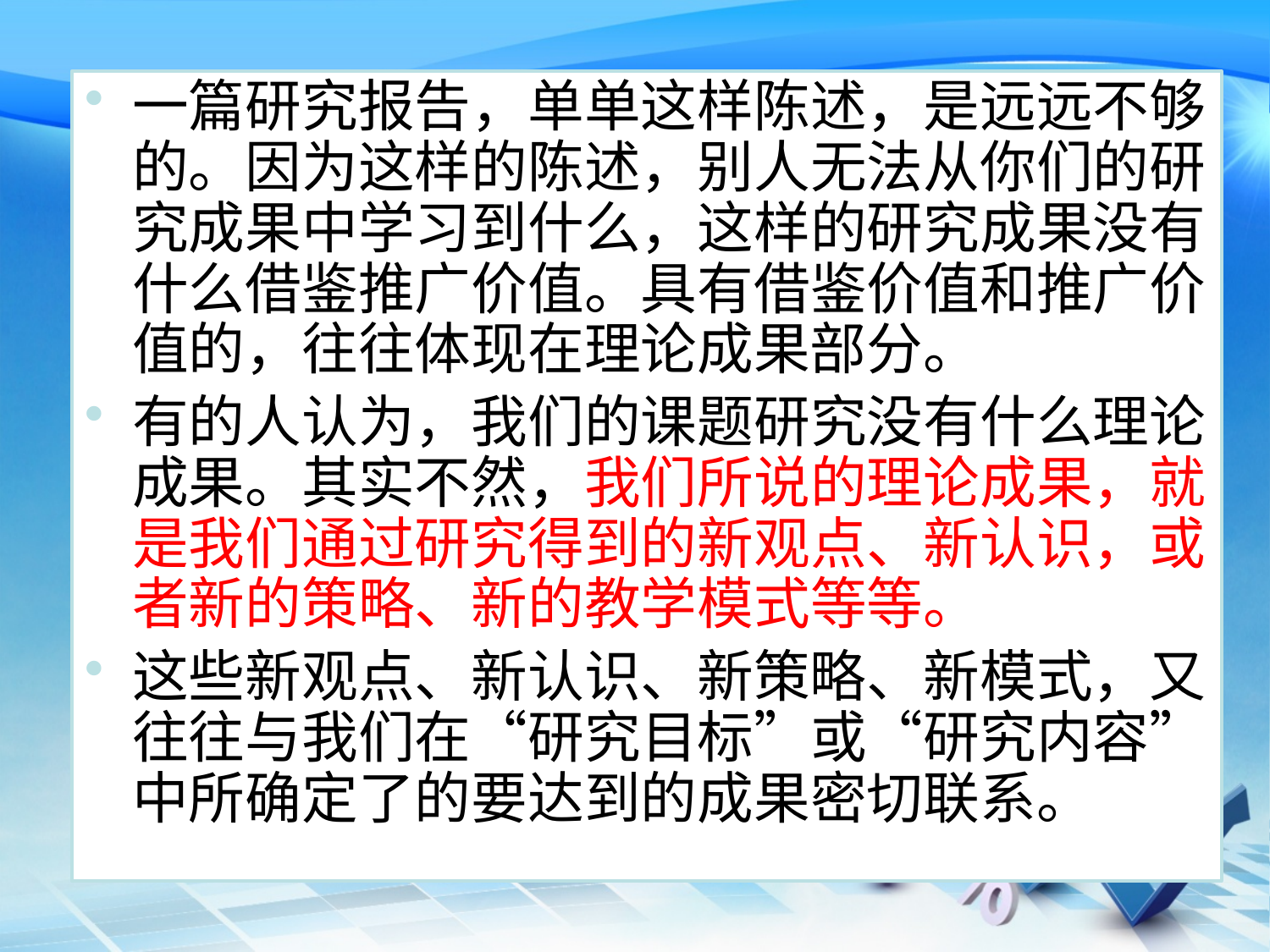

一篇研究报告，单单这样陈述，是远远不够的。因为这样的陈述，别人无法从你们的研究成果中学习到什么，这样的研究成果没有什么借鉴推广价值。具有借鉴价值和推广价值的，往往体现在理论成果部分。
有的人认为，我们的课题研究没有什么理论成果。其实不然，我们所说的理论成果，就是我们通过研究得到的新观点、新认识，或者新的策略、新的教学模式等等。
这些新观点、新认识、新策略、新模式，又往往与我们在“研究目标”或“研究内容”中所确定了的要达到的成果密切联系。
37